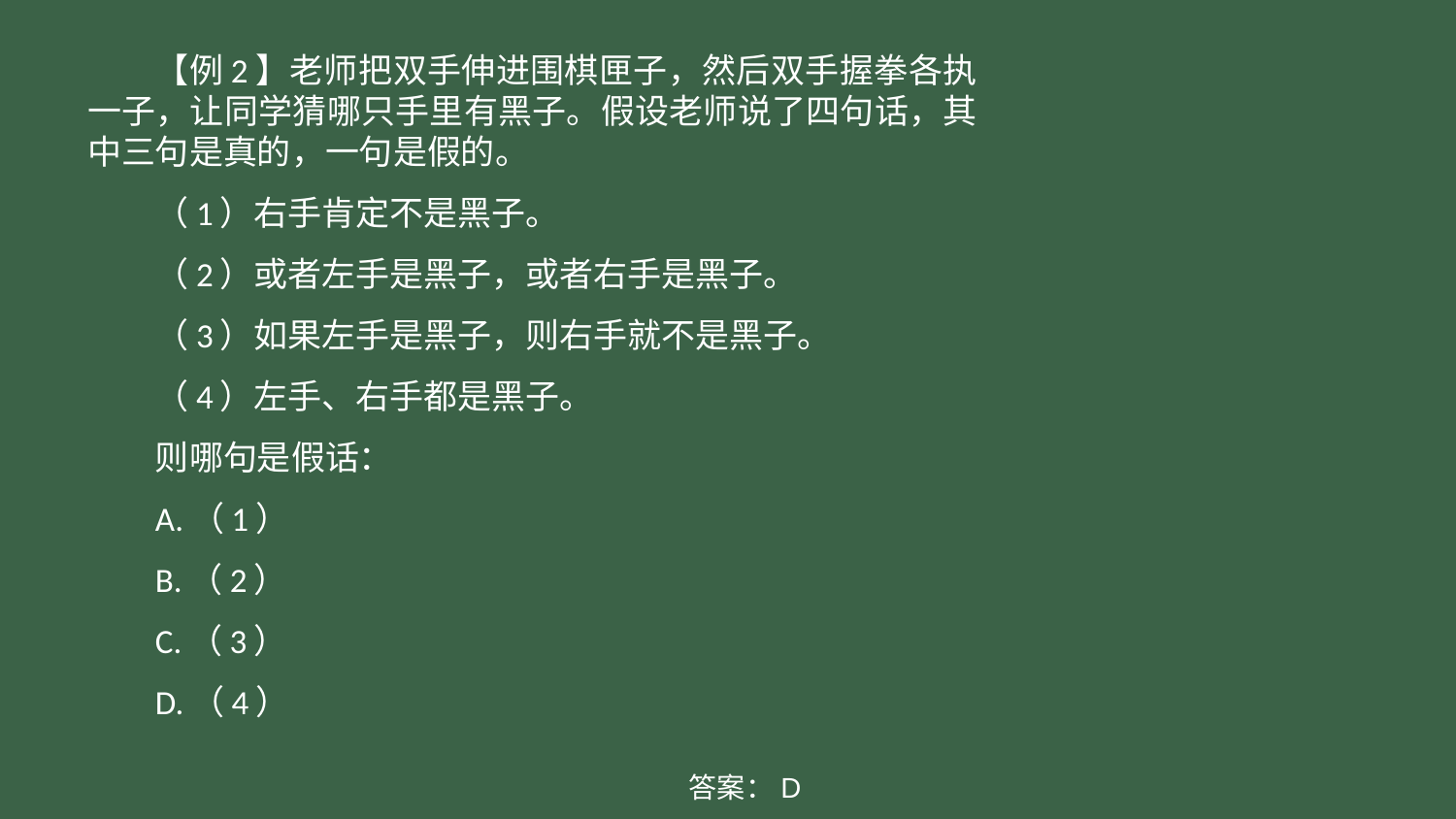

【例2】老师把双手伸进围棋匣子，然后双手握拳各执一子，让同学猜哪只手里有黑子。假设老师说了四句话，其中三句是真的，一句是假的。
（1）右手肯定不是黑子。
（2）或者左手是黑子，或者右手是黑子。
（3）如果左手是黑子，则右手就不是黑子。
（4）左手、右手都是黑子。
则哪句是假话：
A.（1）
B.（2）
C.（3）
D.（4）

答案：D